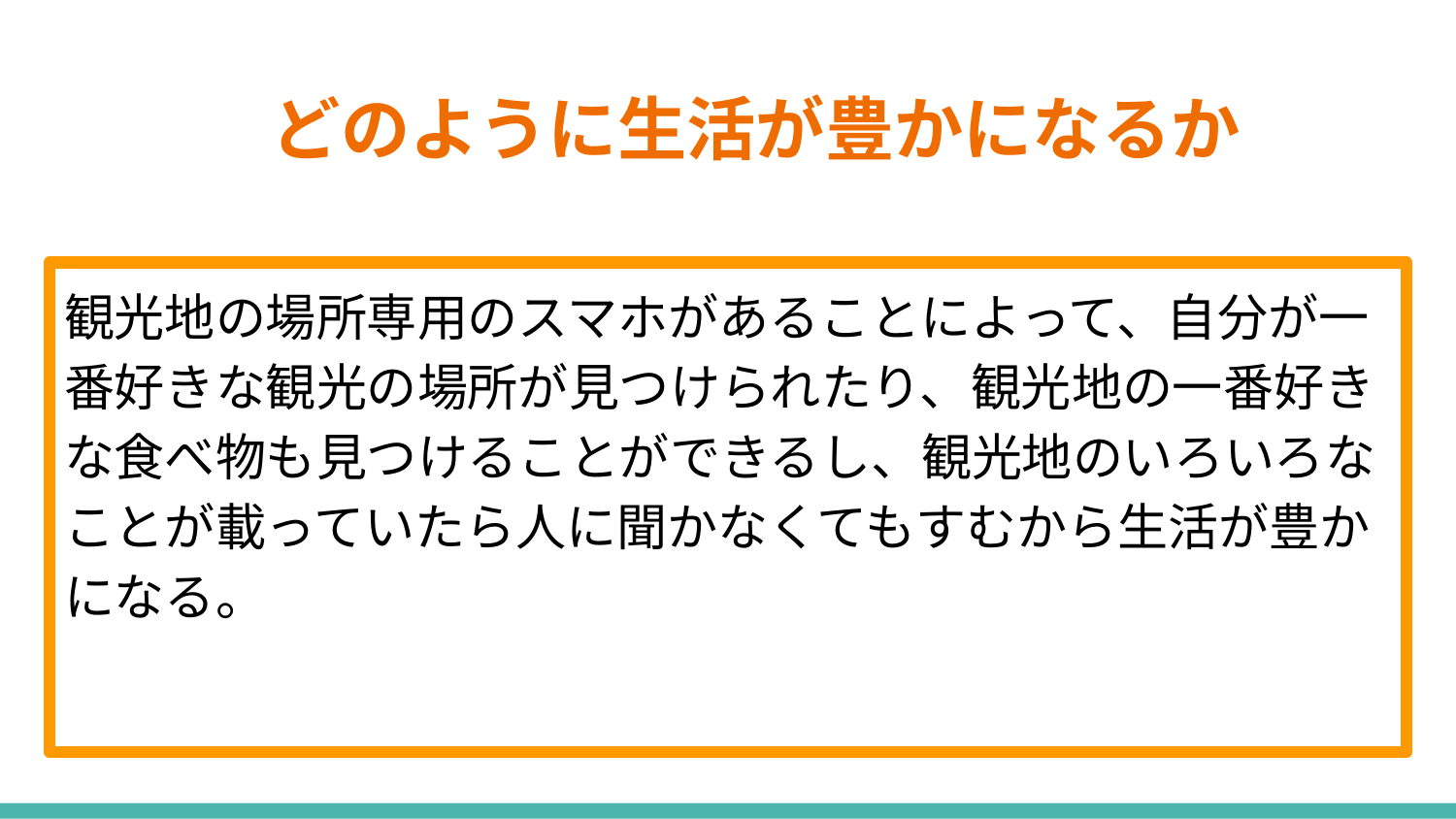

# どのように生活が豊かになるか
観光地の場所専用のスマホがあることによって、自分が一番好きな観光の場所が見つけられたり、観光地の一番好きな食べ物も見つけることができるし、観光地のいろいろなことが載っていたら人に聞かなくてもすむから生活が豊かになる。